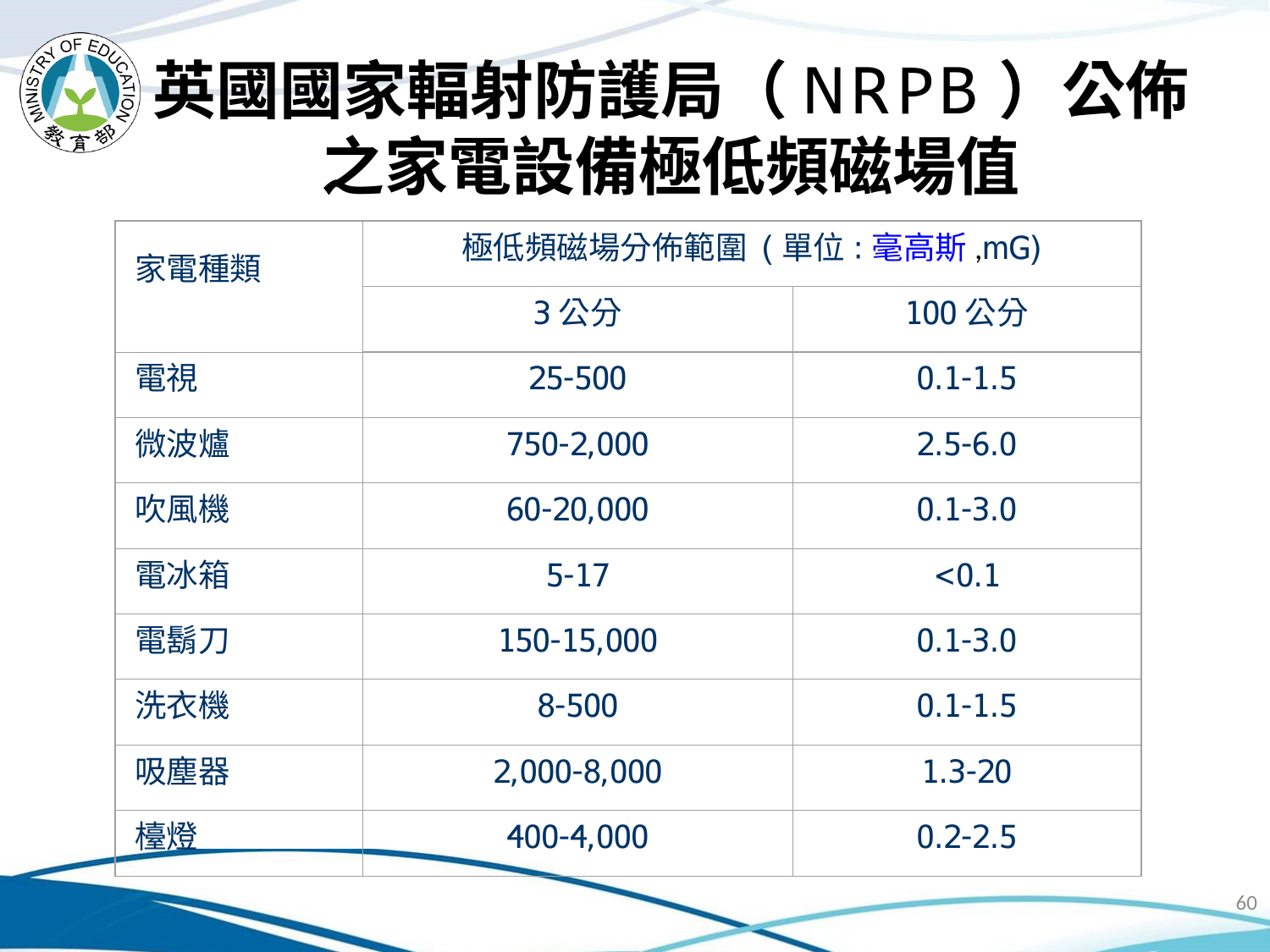

# 英國國家輻射防護局（NRPB）公佈之家電設備極低頻磁場值

家電種類

極低頻磁場分佈範圍 (單位:毫高斯,mG)

3公分

100公分

電視

25-500

0.1-1.5

微波爐

750-2,000

2.5-6.0

吹風機

60-20,000

0.1-3.0

電冰箱

5-17

<0.1

電鬍刀

150-15,000

0.1-3.0

洗衣機

8-500

0.1-1.5

吸塵器

2,000-8,000

1.3-20

檯燈

400-4,000

0.2-2.5

60